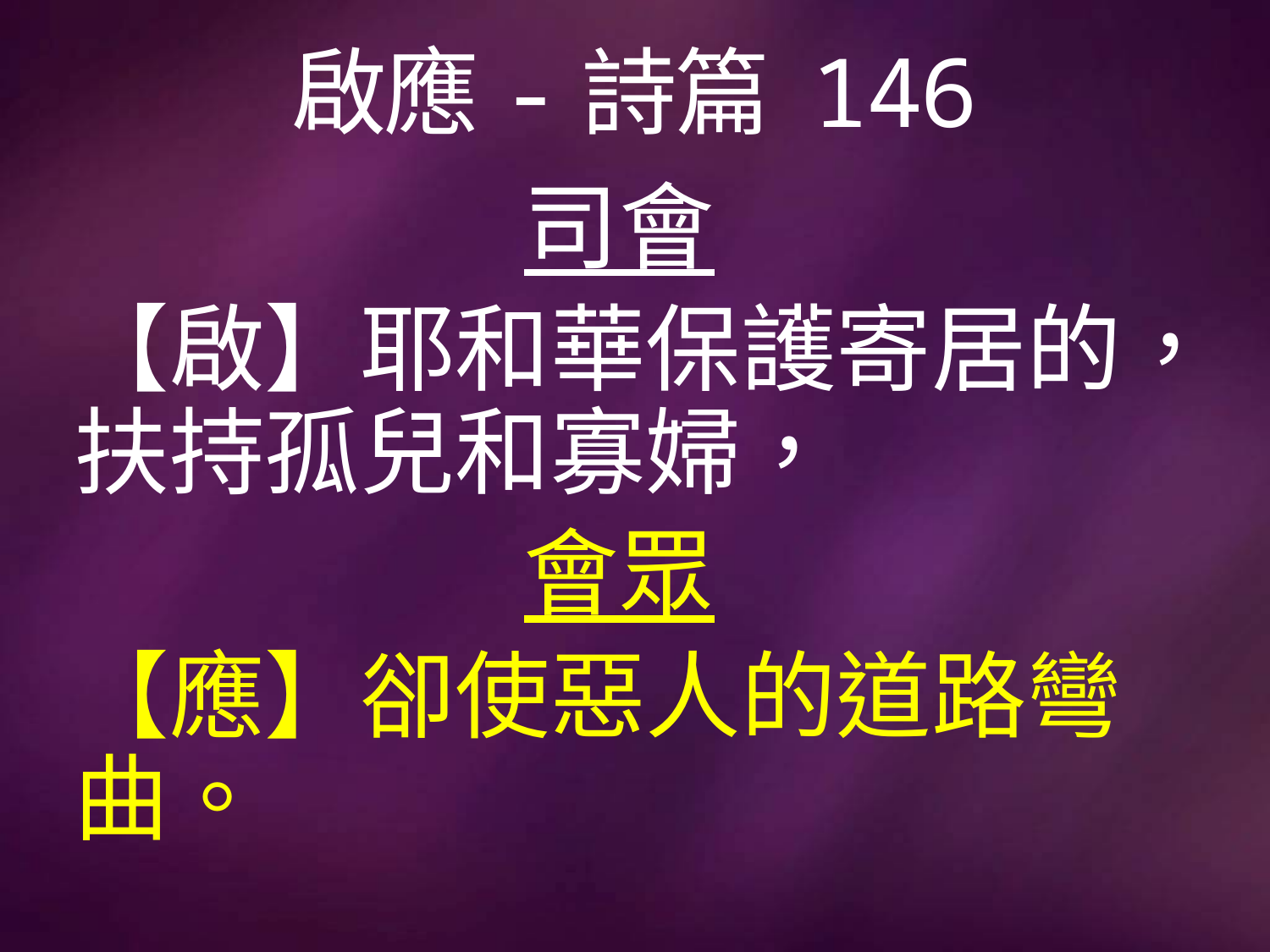

# 啟應-詩篇 146
司會
【啟】耶和華保護寄居的，扶持孤兒和寡婦，
會眾
【應】卻使惡人的道路彎曲。